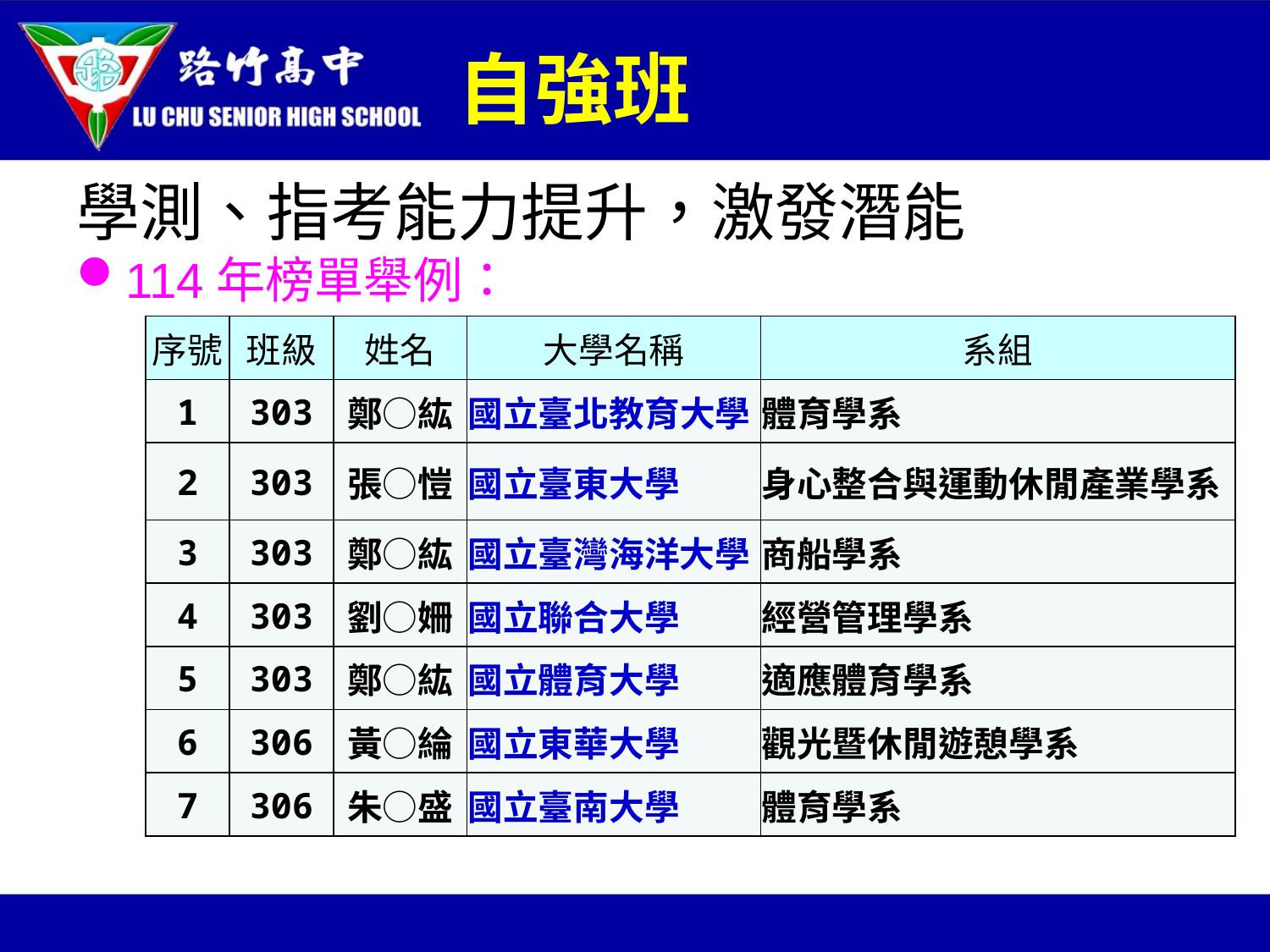

# 自強班
學測、指考能力提升，激發潛能
114年榜單舉例：

| 序號 | 班級 | 姓名 | 大學名稱 | 系組 |
| --- | --- | --- | --- | --- |
| 1 | 303 | 鄭○紘 | 國立臺北教育大學 | 體育學系 |
| 2 | 303 | 張○愷 | 國立臺東大學 | 身心整合與運動休閒產業學系 |
| 3 | 303 | 鄭○紘 | 國立臺灣海洋大學 | 商船學系 |
| 4 | 303 | 劉○姍 | 國立聯合大學 | 經營管理學系 |
| 5 | 303 | 鄭○紘 | 國立體育大學 | 適應體育學系 |
| 6 | 306 | 黃○綸 | 國立東華大學 | 觀光暨休閒遊憩學系 |
| 7 | 306 | 朱○盛 | 國立臺南大學 | 體育學系 |